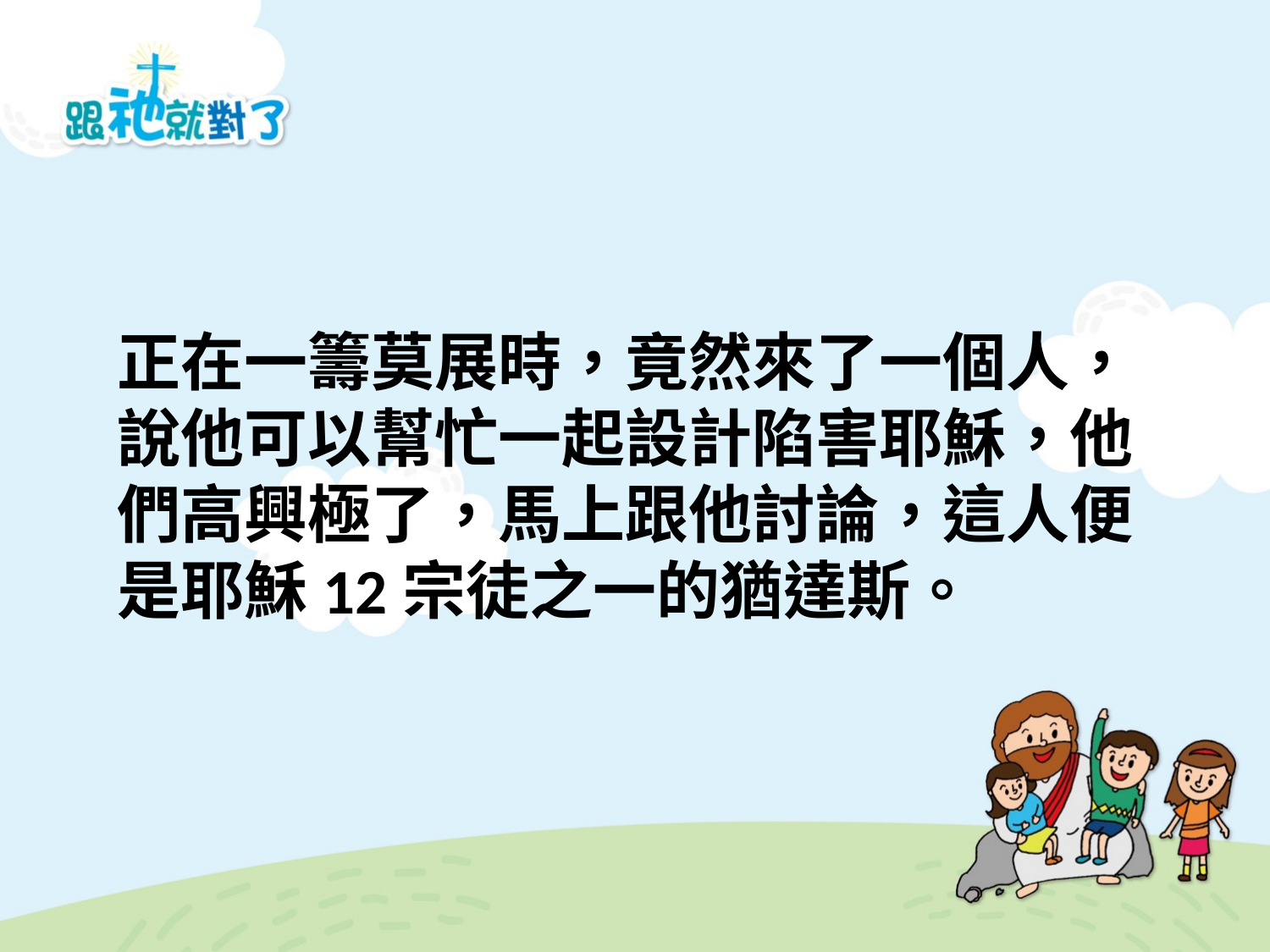

正在一籌莫展時，竟然來了一個人，說他可以幫忙一起設計陷害耶穌，他們高興極了，馬上跟他討論，這人便是耶穌12宗徒之一的猶達斯。